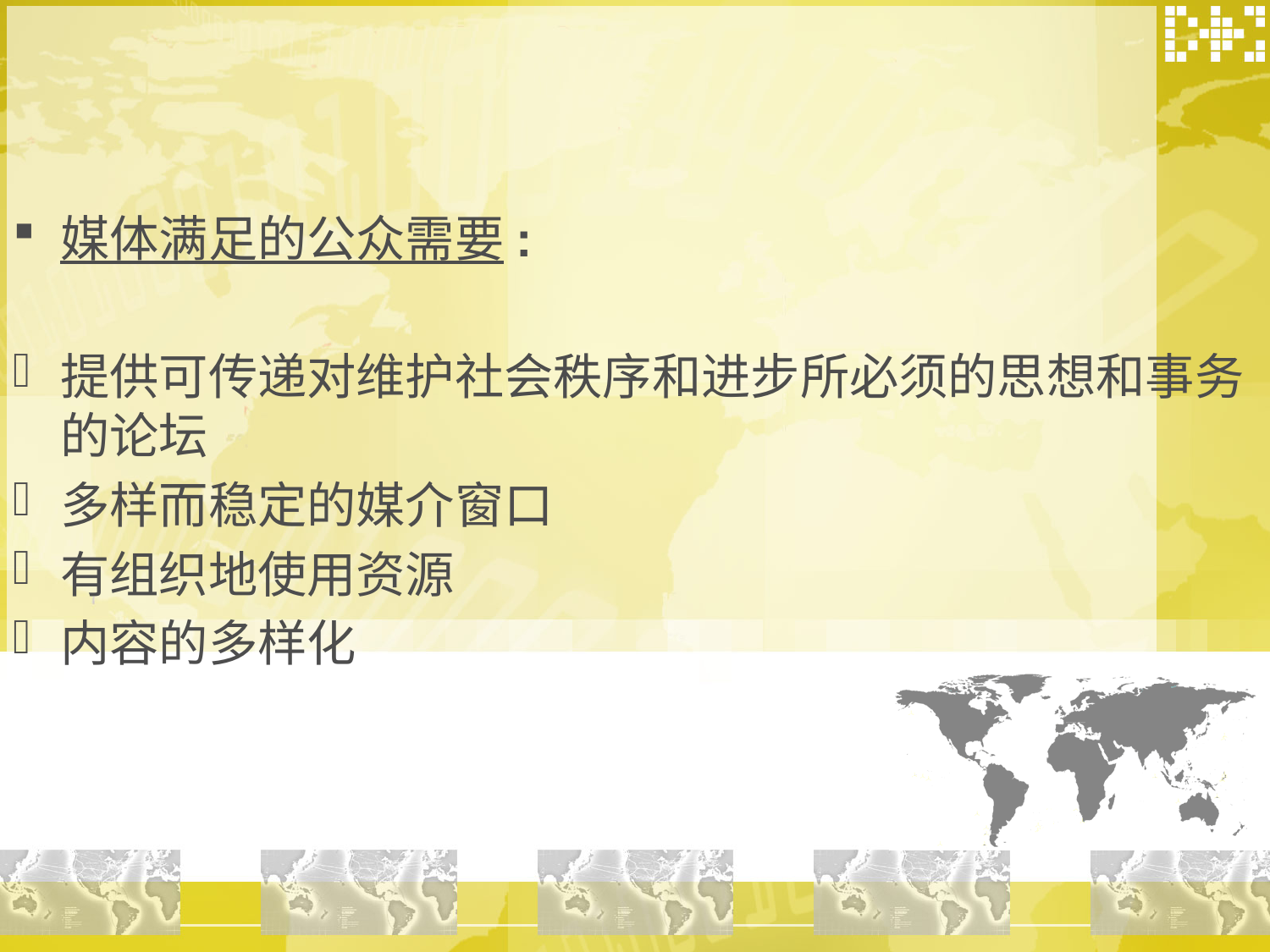

13
媒体满足的公众需要:

提供可传递对维护社会秩序和进步所必须的思想和事务的论坛
多样而稳定的媒介窗口
有组织地使用资源
内容的多样化